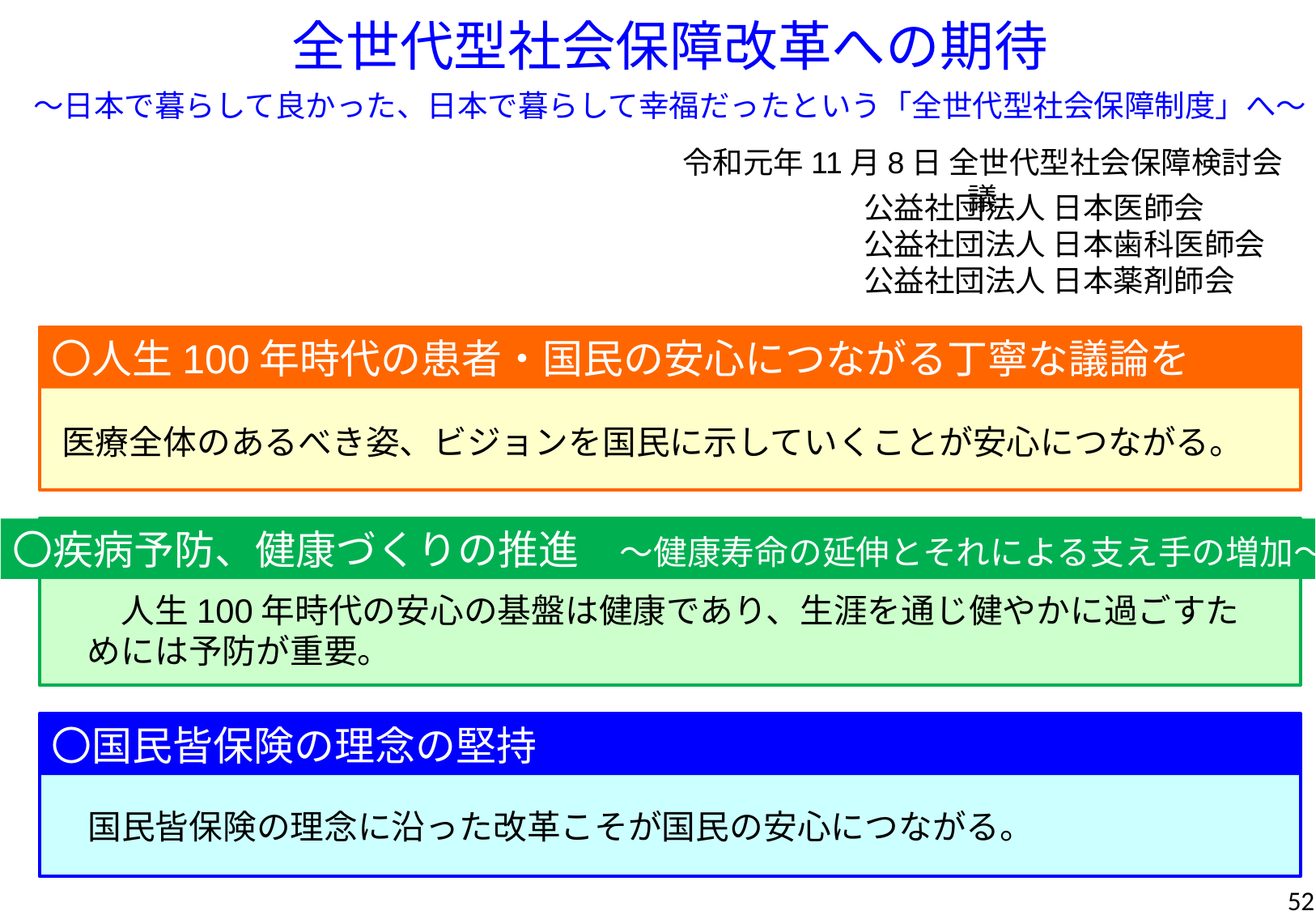

全世代型社会保障改革への期待
～日本で暮らして良かった、日本で暮らして幸福だったという「全世代型社会保障制度」へ～
令和元年11月8日 全世代型社会保障検討会議
公益社団法人 日本医師会
公益社団法人 日本歯科医師会
公益社団法人 日本薬剤師会

〇人生100年時代の患者・国民の安心につながる丁寧な議論を
医療全体のあるべき姿、ビジョンを国民に示していくことが安心につながる。

〇疾病予防、健康づくりの推進　～健康寿命の延伸とそれによる支え手の増加～
　人生100年時代の安心の基盤は健康であり、生涯を通じ健やかに過ごすためには予防が重要。

〇国民皆保険の理念の堅持
国民皆保険の理念に沿った改革こそが国民の安心につながる。
52